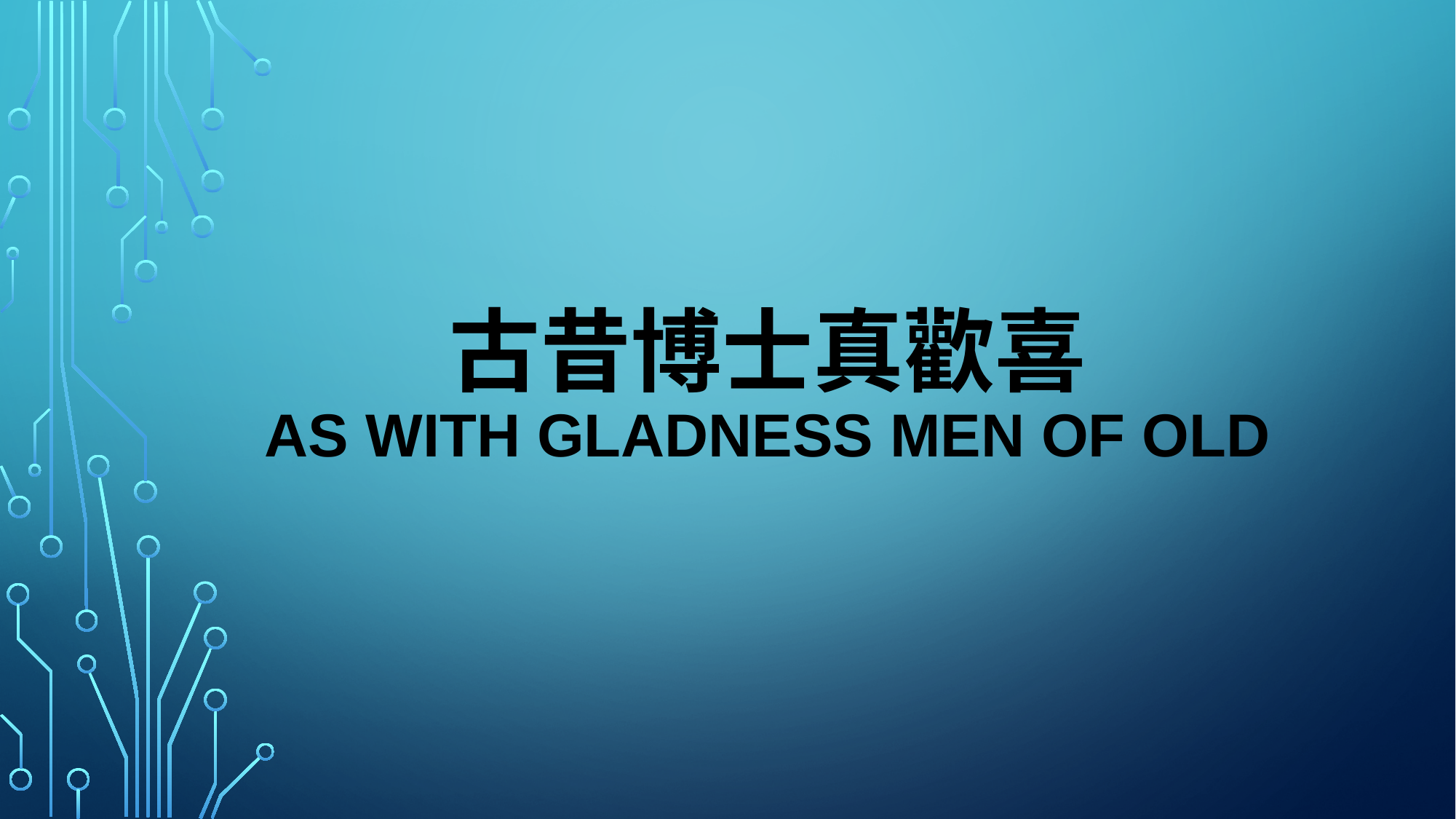

# 古昔博士真歡喜 as with gladness men of old